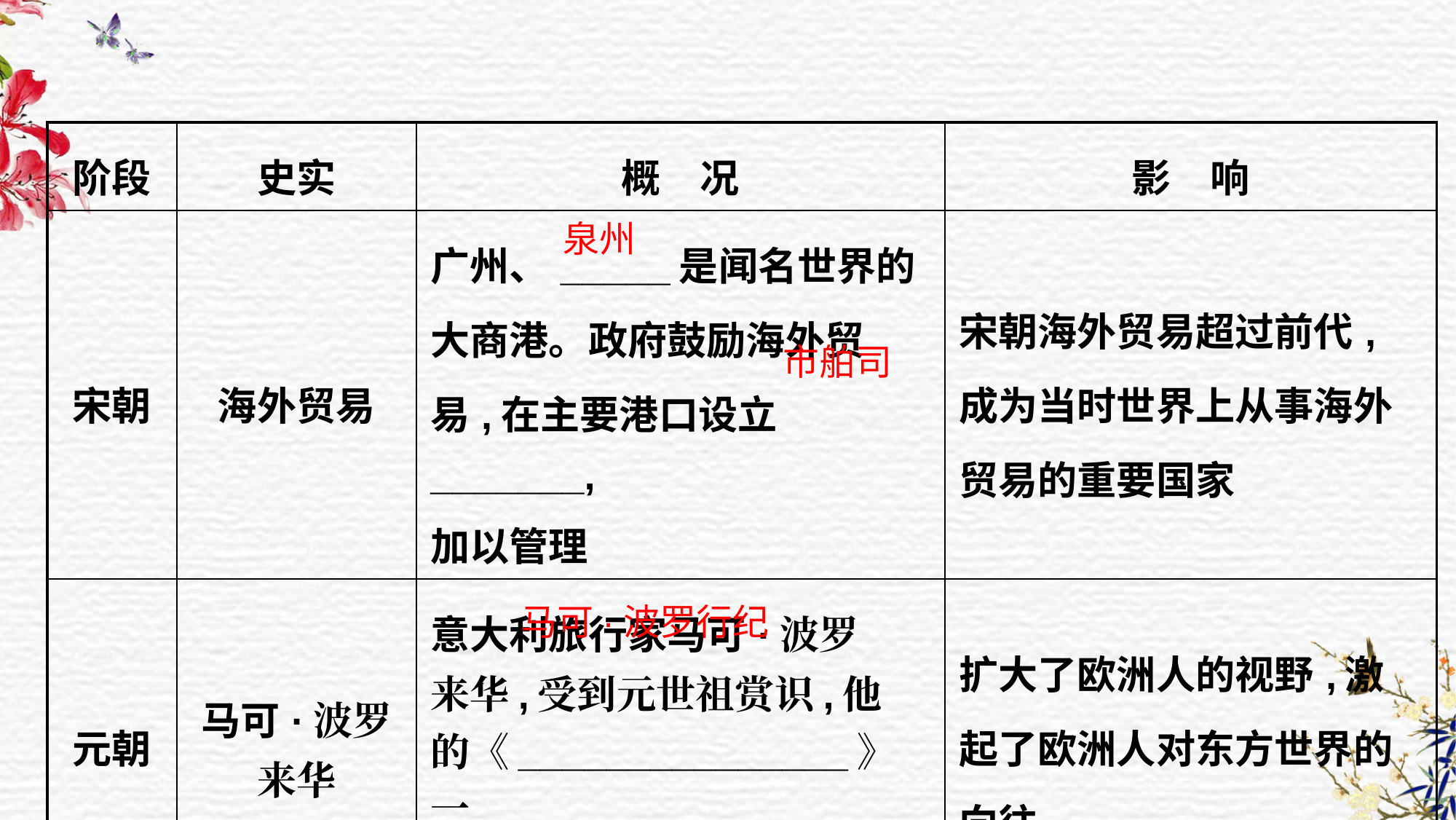

| 阶段 | 史实 | 概　况 | 影　响 |
| --- | --- | --- | --- |
| 宋朝 | 海外贸易 | 广州、\_\_\_\_\_是闻名世界的 大商港。政府鼓励海外贸 易,在主要港口设立\_\_\_\_\_\_\_, 加以管理 | 宋朝海外贸易超过前代,成为当时世界上从事海外贸易的重要国家 |
| 元朝 | 马可·波罗 来华 | 意大利旅行家马可·波罗 来华,受到元世祖赏识,他 的《\_\_\_\_\_\_\_\_\_\_\_\_\_\_\_》一 书,描绘了大都的繁华景象 | 扩大了欧洲人的视野,激起了欧洲人对东方世界的向往 |
泉州
市舶司
马可·波罗行纪